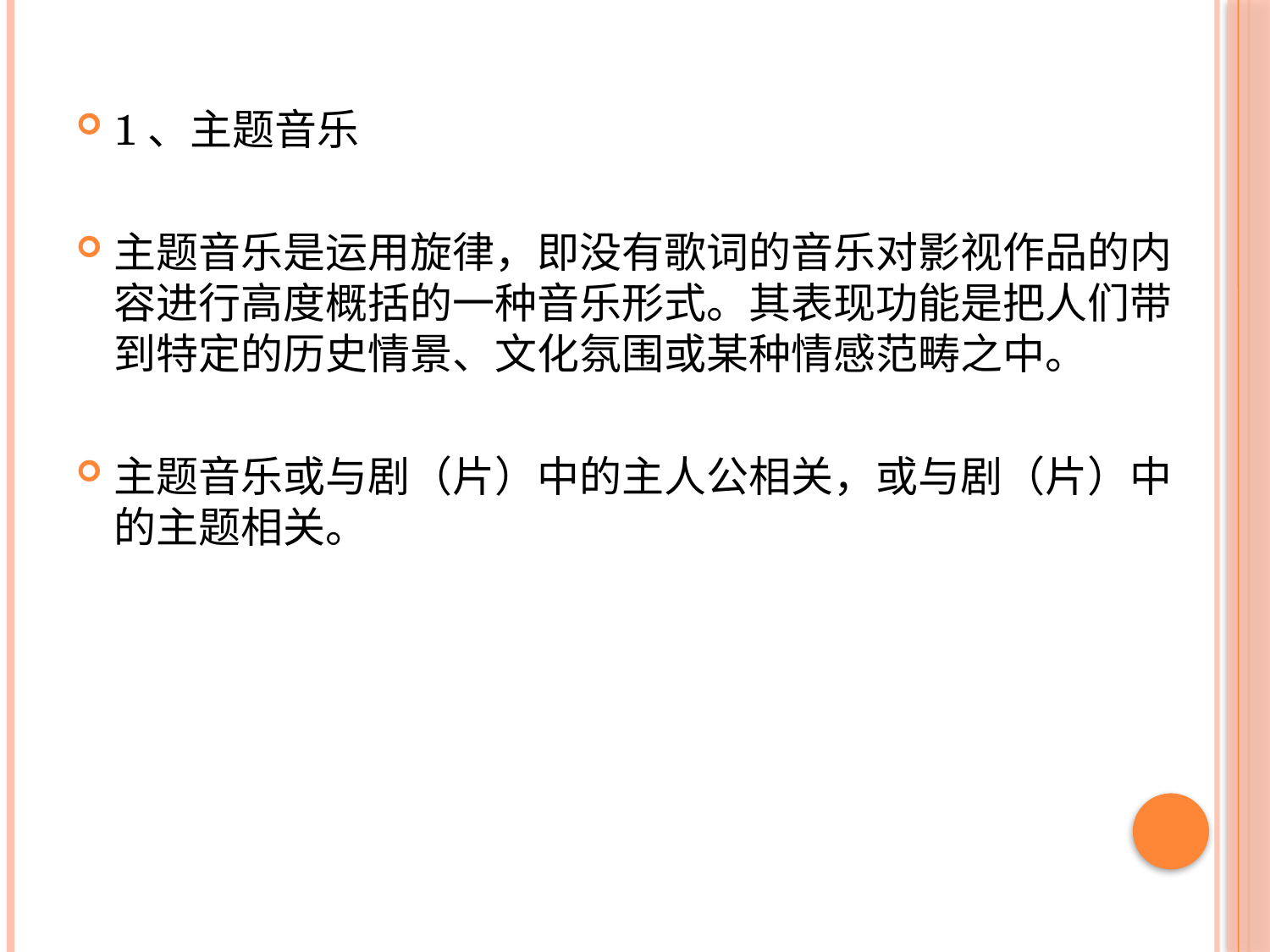

#
1、主题音乐

主题音乐是运用旋律，即没有歌词的音乐对影视作品的内容进行高度概括的一种音乐形式。其表现功能是把人们带到特定的历史情景、文化氛围或某种情感范畴之中。

主题音乐或与剧（片）中的主人公相关，或与剧（片）中的主题相关。